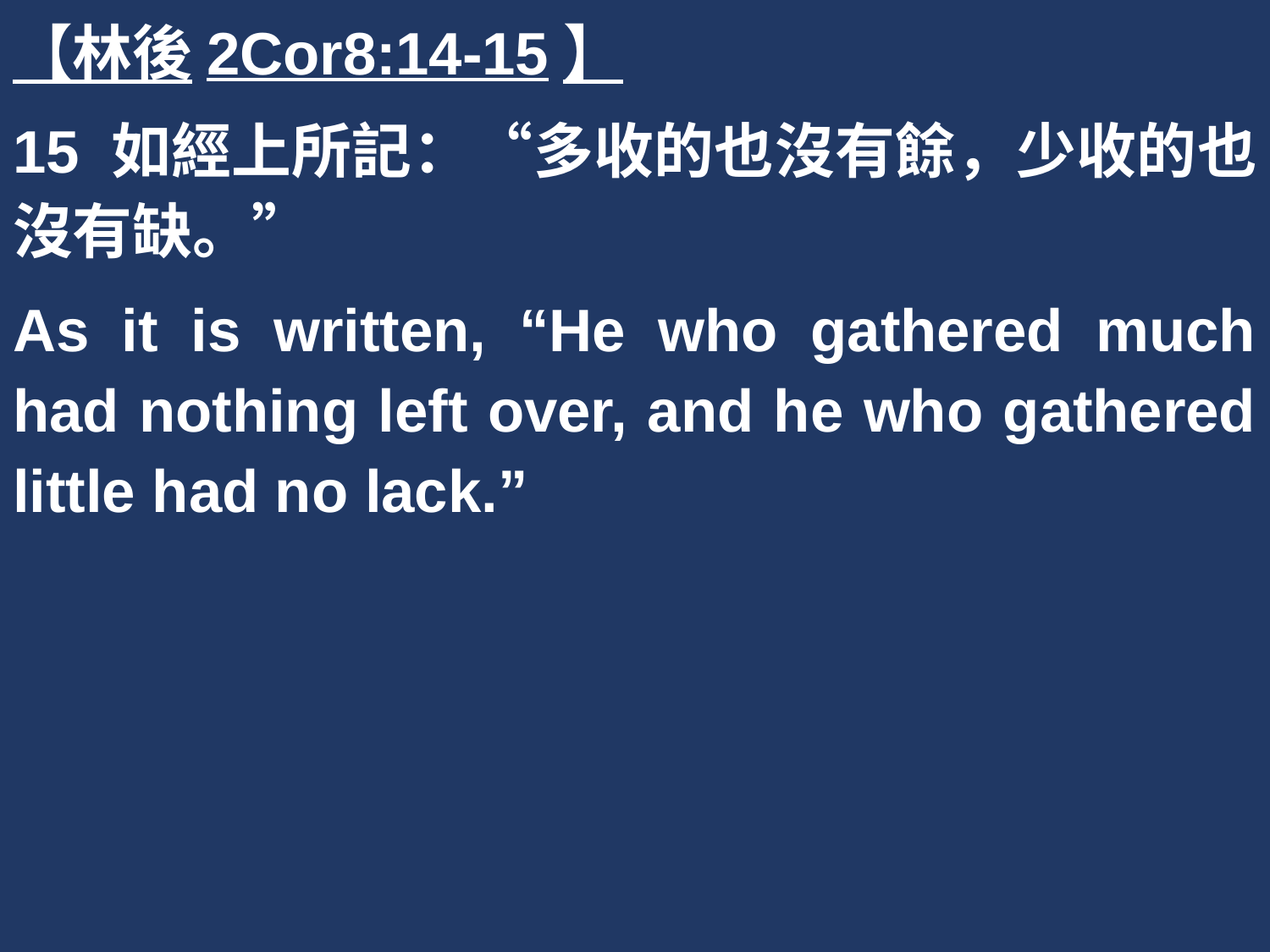

【林後2Cor8:14-15】
15 如經上所記：“多收的也沒有餘，少收的也沒有缺。”
As it is written, “He who gathered much had nothing left over, and he who gathered little had no lack.”